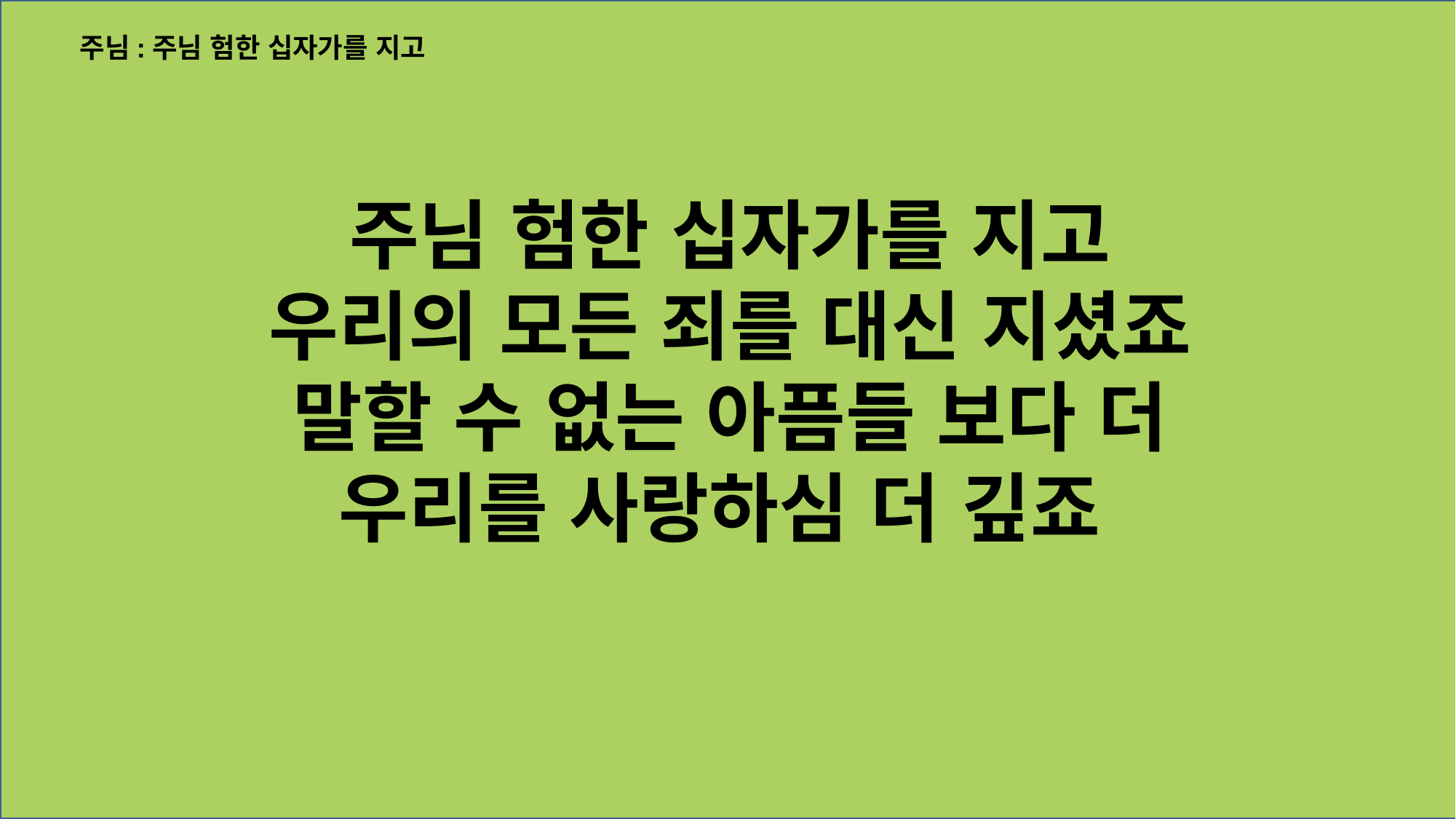

주님:주님 험한 십자가를 지고
주님 험한 십자가를 지고
우리의 모든 죄를 대신 지셨죠
말할 수 없는 아픔들 보다 더
우리를 사랑하심 더 깊죠